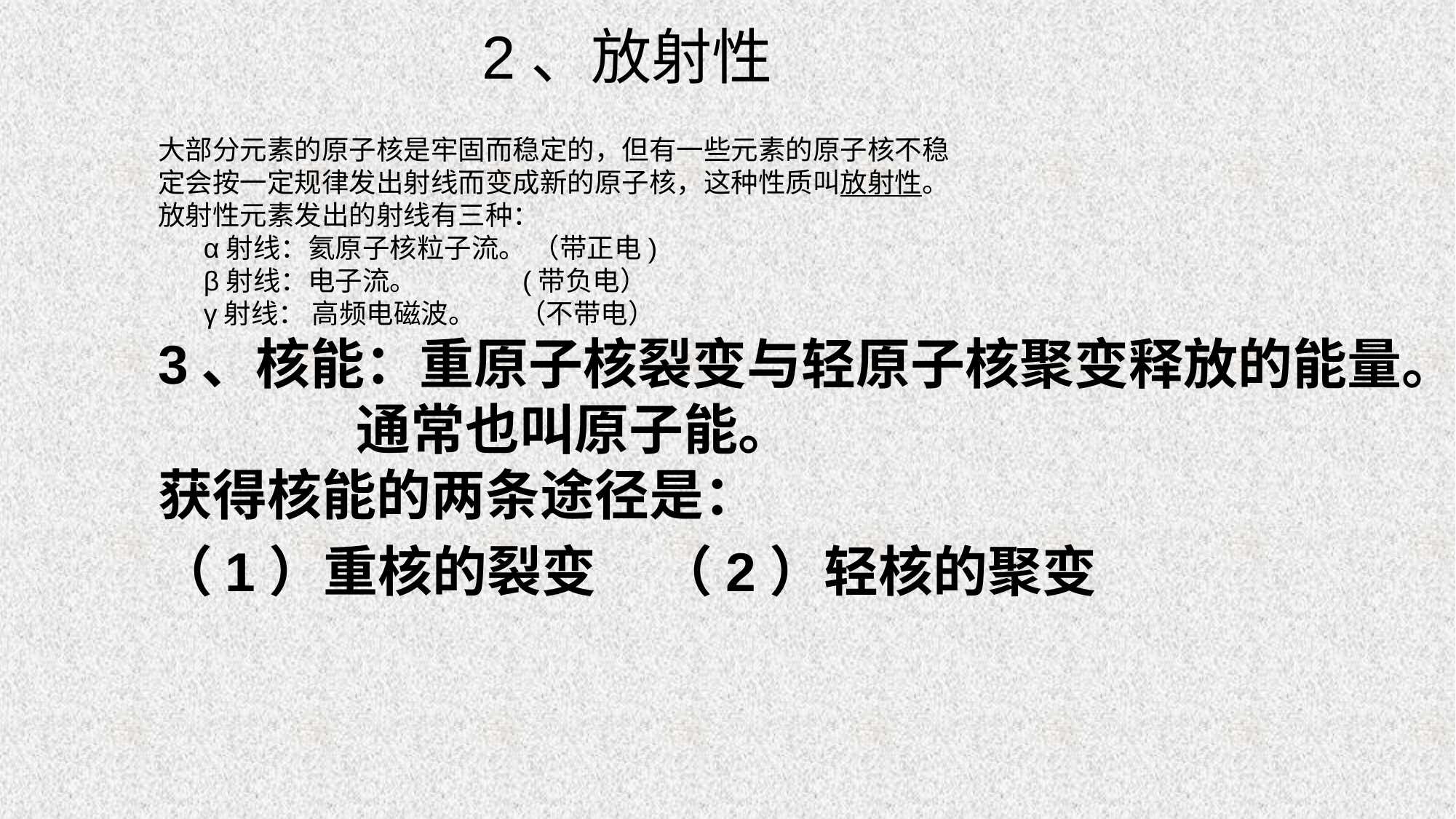

2、放射性

大部分元素的原子核是牢固而稳定的，但有一些元素的原子核不稳
定会按一定规律发出射线而变成新的原子核，这种性质叫放射性。
放射性元素发出的射线有三种：
      α射线：氦原子核粒子流。 （带正电)
      β射线：电子流。                (带负电）
      γ射线： 高频电磁波。       （不带电）
3、核能：重原子核裂变与轻原子核聚变释放的能量。
               通常也叫原子能。
获得核能的两条途径是：
（1）重核的裂变     （2）轻核的聚变